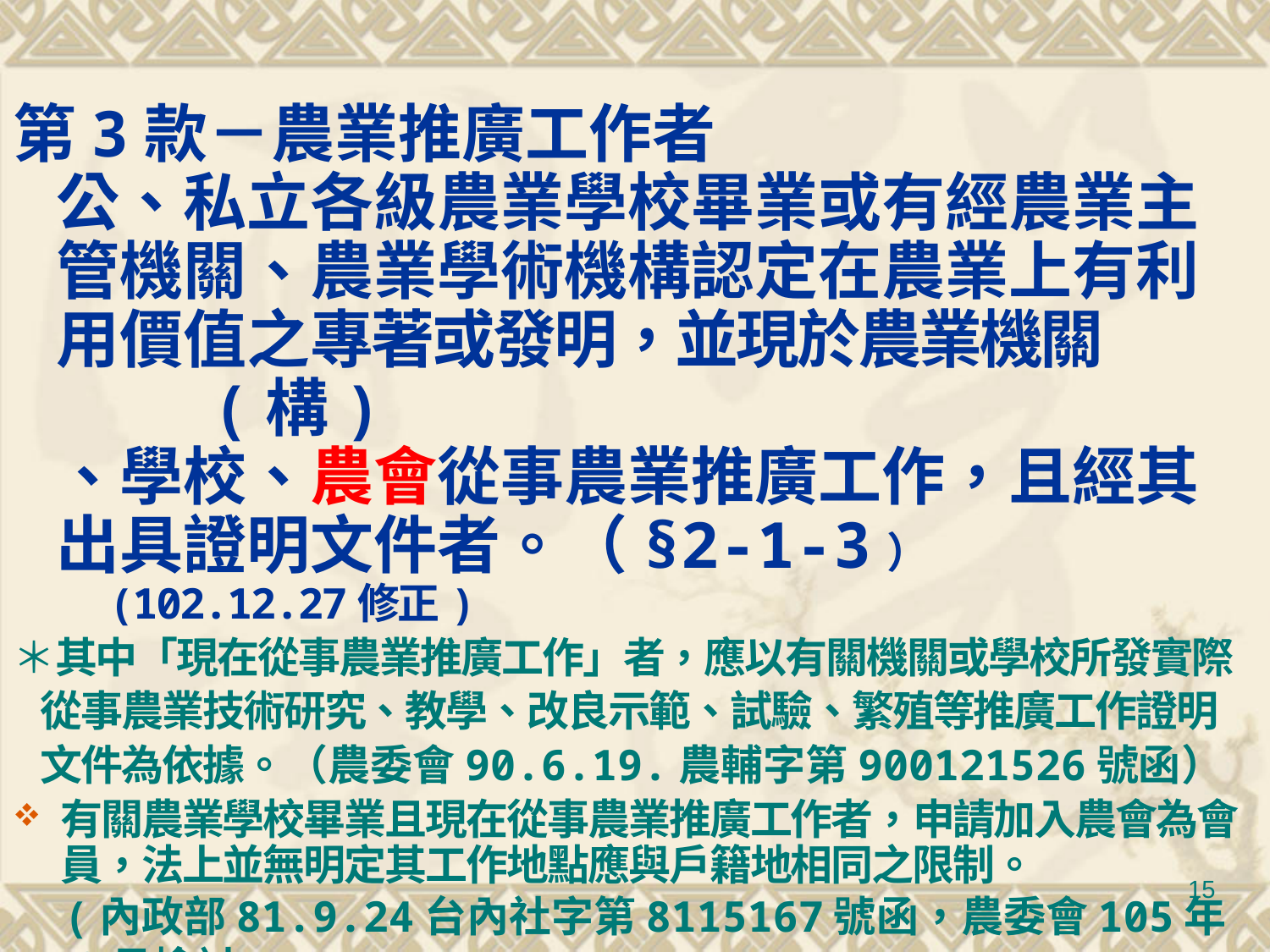

第3款－農業推廣工作者
  公、私立各級農業學校畢業或有經農業主
  管機關、農業學術機構認定在農業上有利
  用價值之專著或發明，並現於農業機關(構)
  、學校、農會從事農業推廣工作，且經其
  出具證明文件者。（§2-1-3）
    (102.12.27修正)
＊其中「現在從事農業推廣工作」者，應以有關機關或學校所發實際
  從事農業技術研究、教學、改良示範、試驗、繁殖等推廣工作證明
  文件為依據。（農委會90.6.19.農輔字第900121526號函）
有關農業學校畢業且現在從事農業推廣工作者，申請加入農會為會員，法上並無明定其工作地點應與戶籍地相同之限制。
  (內政部81.9.24台內社字第8115167號函，農委會105年8月檢討)

15